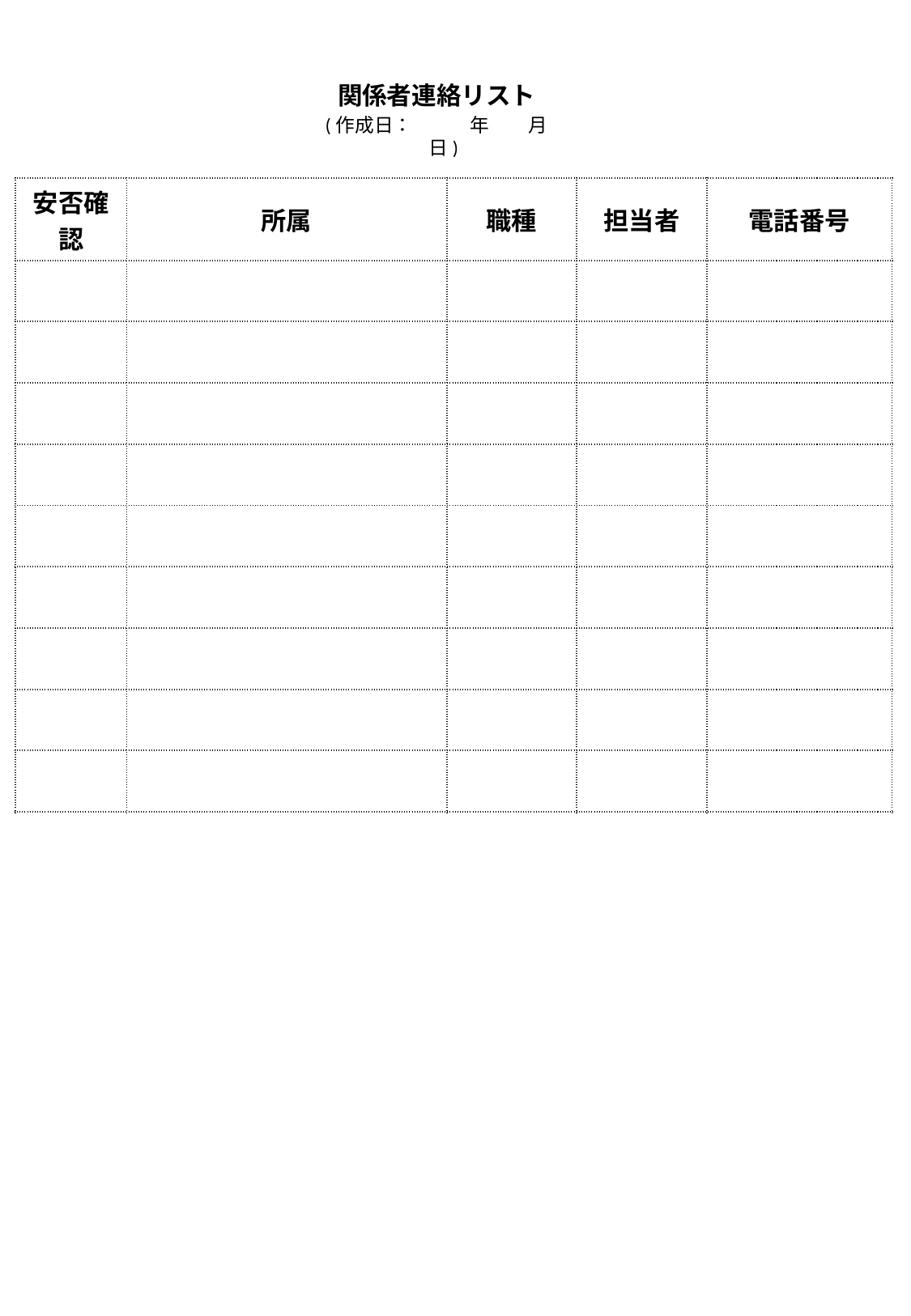

関係者連絡リスト
(作成日：　　　年　　月　　日)
| 安否確認 | 所属 | 職種 | 担当者 | 電話番号 |
| --- | --- | --- | --- | --- |
|  |  |  |  |  |
|  |  |  |  |  |
|  |  |  |  |  |
|  |  |  |  |  |
|  |  |  |  |  |
|  |  |  |  |  |
|  |  |  |  |  |
|  |  |  |  |  |
|  |  |  |  |  |